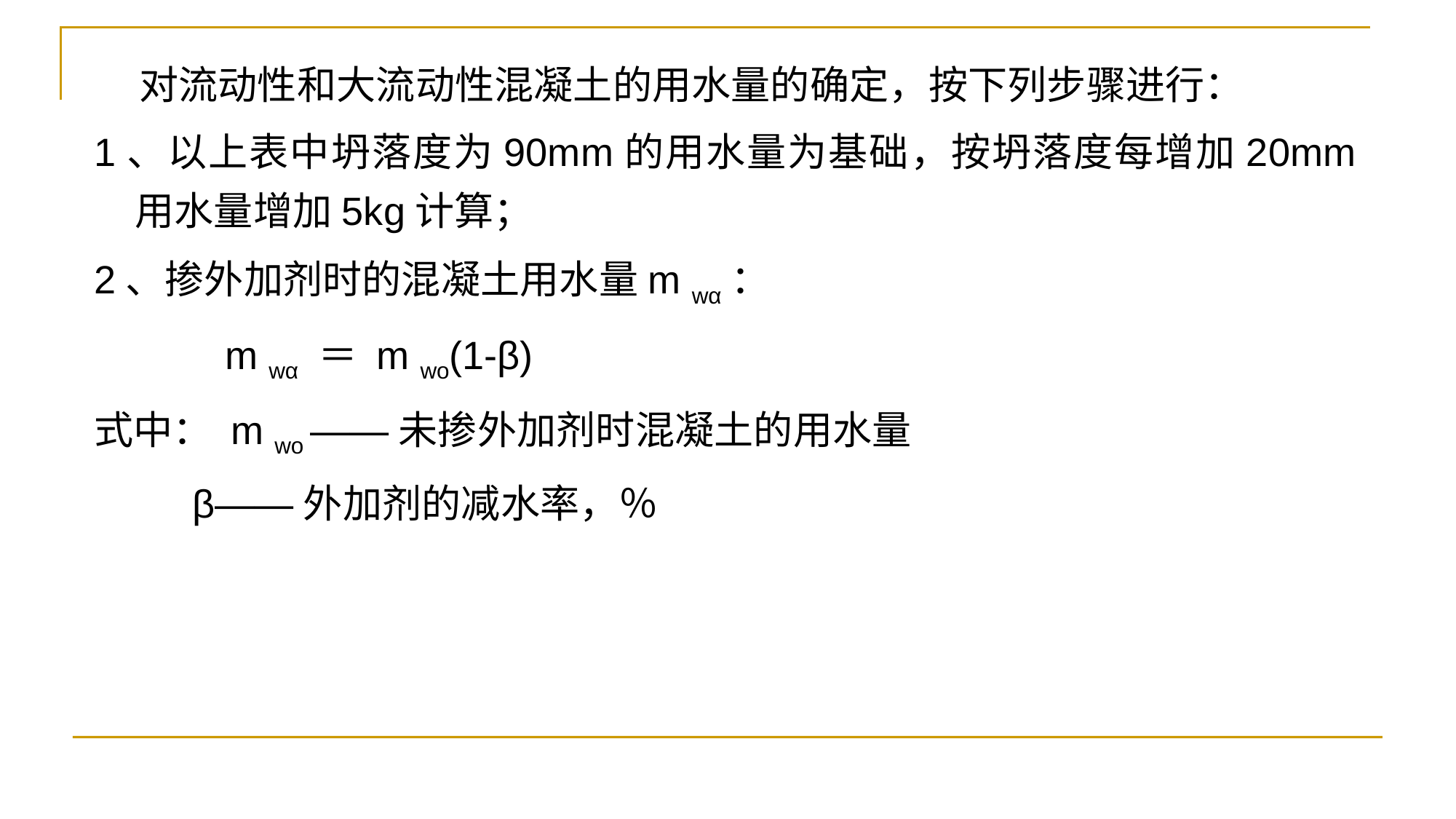

对流动性和大流动性混凝土的用水量的确定，按下列步骤进行：
1、以上表中坍落度为90mm的用水量为基础，按坍落度每增加20mm用水量增加5kg计算；
2、掺外加剂时的混凝土用水量m wα：
            m wα ＝ m wo(1-β)
式中： m wo ——未掺外加剂时混凝土的用水量
         β——外加剂的减水率，％